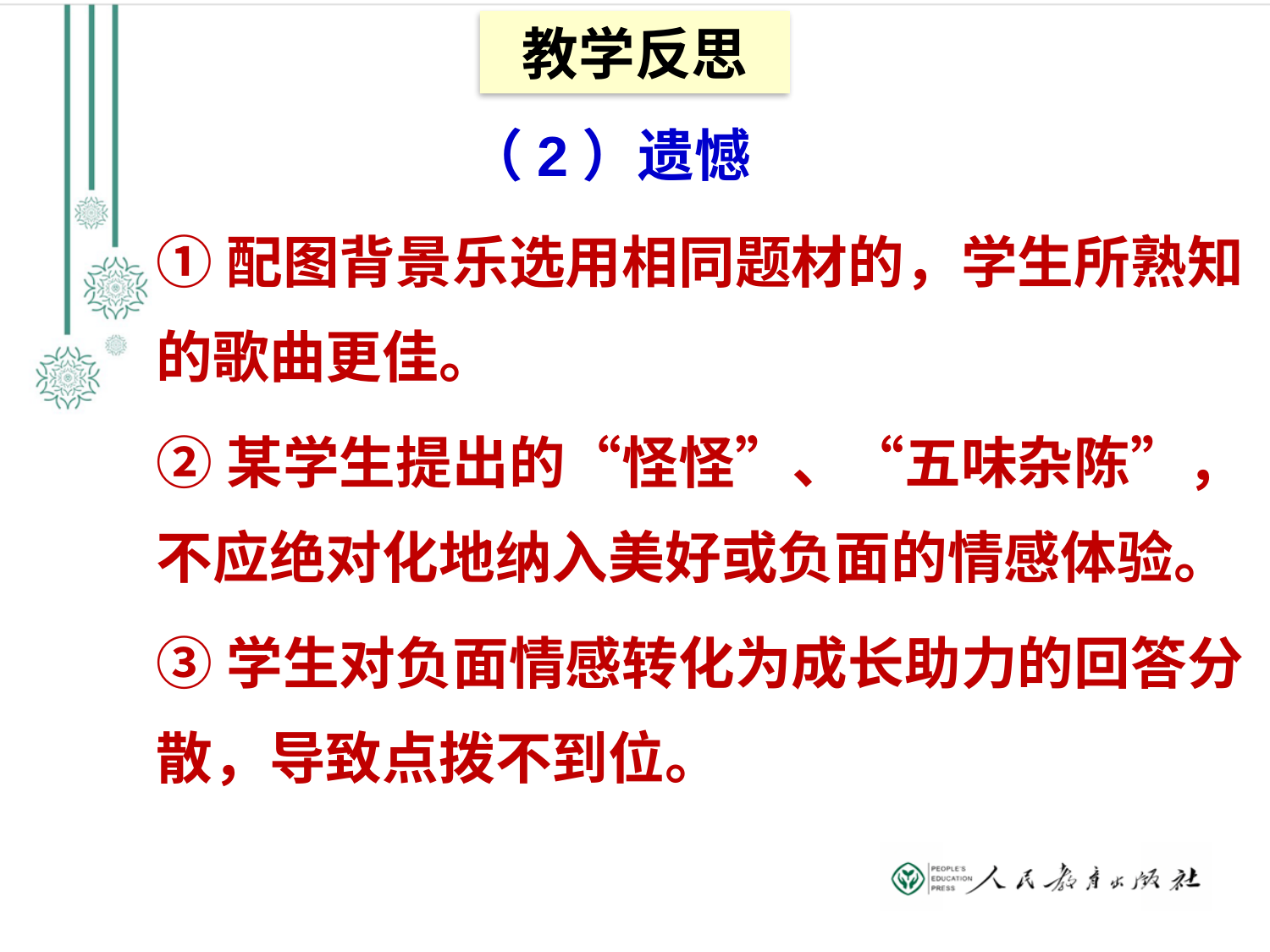

教学反思
                       （2）遗憾
①配图背景乐选用相同题材的，学生所熟知的歌曲更佳。
②某学生提出的“怪怪”、“五味杂陈”，不应绝对化地纳入美好或负面的情感体验。
③学生对负面情感转化为成长助力的回答分散，导致点拨不到位。